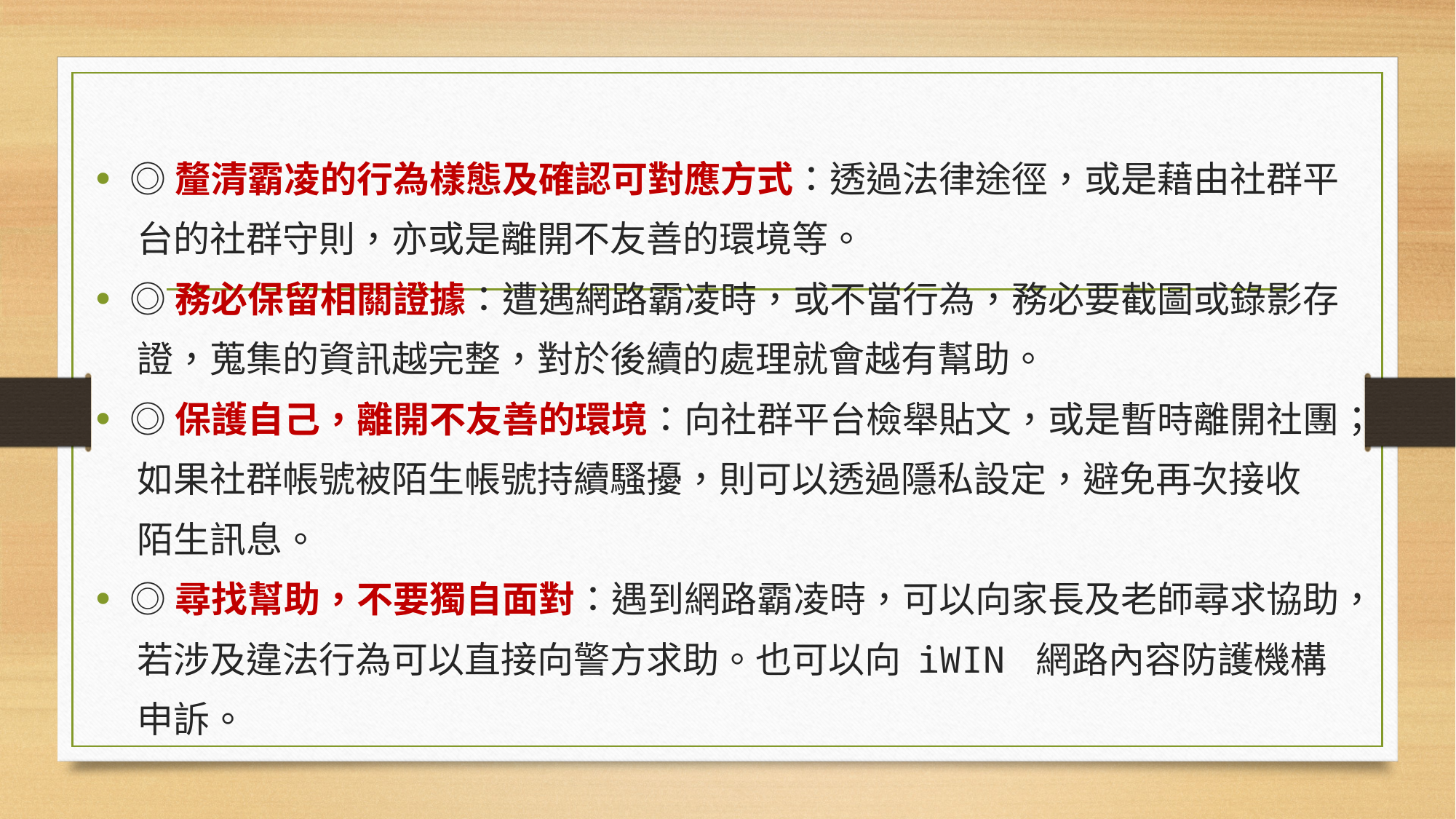

◎釐清霸凌的行為樣態及確認可對應方式：透過法律途徑，或是藉由社群平
    台的社群守則，亦或是離開不友善的環境等。
◎務必保留相關證據：遭遇網路霸凌時，或不當行為，務必要截圖或錄影存
    證，蒐集的資訊越完整，對於後續的處理就會越有幫助。
◎保護自己，離開不友善的環境：向社群平台檢舉貼文，或是暫時離開社團；
    如果社群帳號被陌生帳號持續騷擾，則可以透過隱私設定，避免再次接收
    陌生訊息。
◎尋找幫助，不要獨自面對：遇到網路霸凌時，可以向家長及老師尋求協助，
    若涉及違法行為可以直接向警方求助。也可以向 iWIN 網路內容防護機構
    申訴。